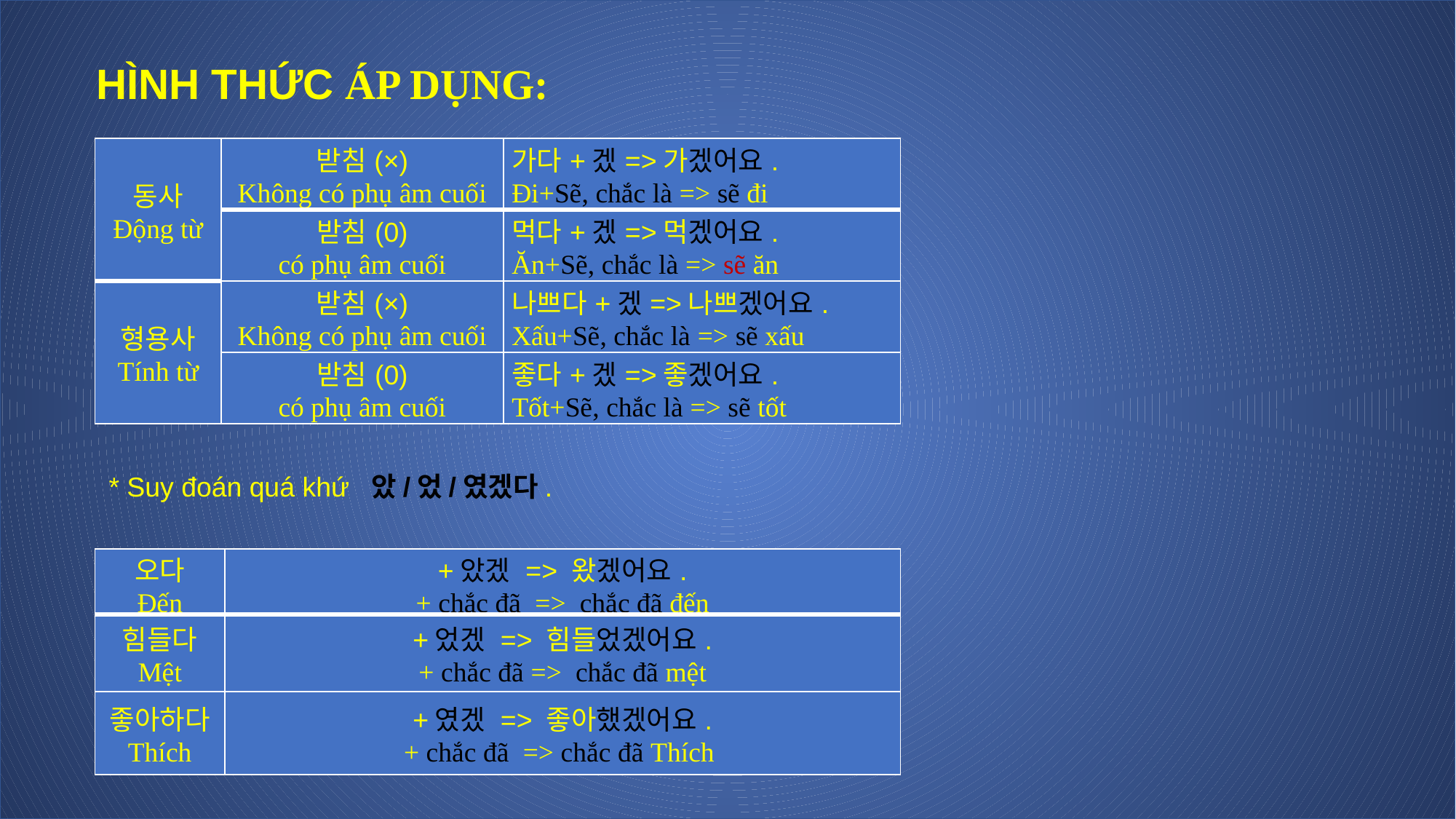

HÌNH THỨC ÁP DỤNG:
| 동사 Động từ | 받침(×) Không có phụ âm cuối | 가다+겠=>가겠어요. Đi+Sẽ, chắc là => sẽ đi |
| --- | --- | --- |
|  | 받침(0) có phụ âm cuối | 먹다+겠=>먹겠어요. Ăn+Sẽ, chắc là => sẽ ăn |
| 형용사 Tính từ | 받침(×) Không có phụ âm cuối | 나쁘다+겠=>나쁘겠어요. Xấu+Sẽ, chắc là => sẽ xấu |
|  | 받침(0) có phụ âm cuối | 좋다+겠=>좋겠어요. Tốt+Sẽ, chắc là => sẽ tốt |
* Suy đoán quá khứ  았/었/였겠다.
| 오다 Đến | +았겠 => 왔겠어요. + chắc đã => chắc đã đến |
| --- | --- |
| 힘들다 Mệt | +었겠 => 힘들었겠어요. + chắc đã => chắc đã mệt |
| 좋아하다 Thích | +였겠 => 좋아했겠어요. + chắc đã => chắc đã Thích |